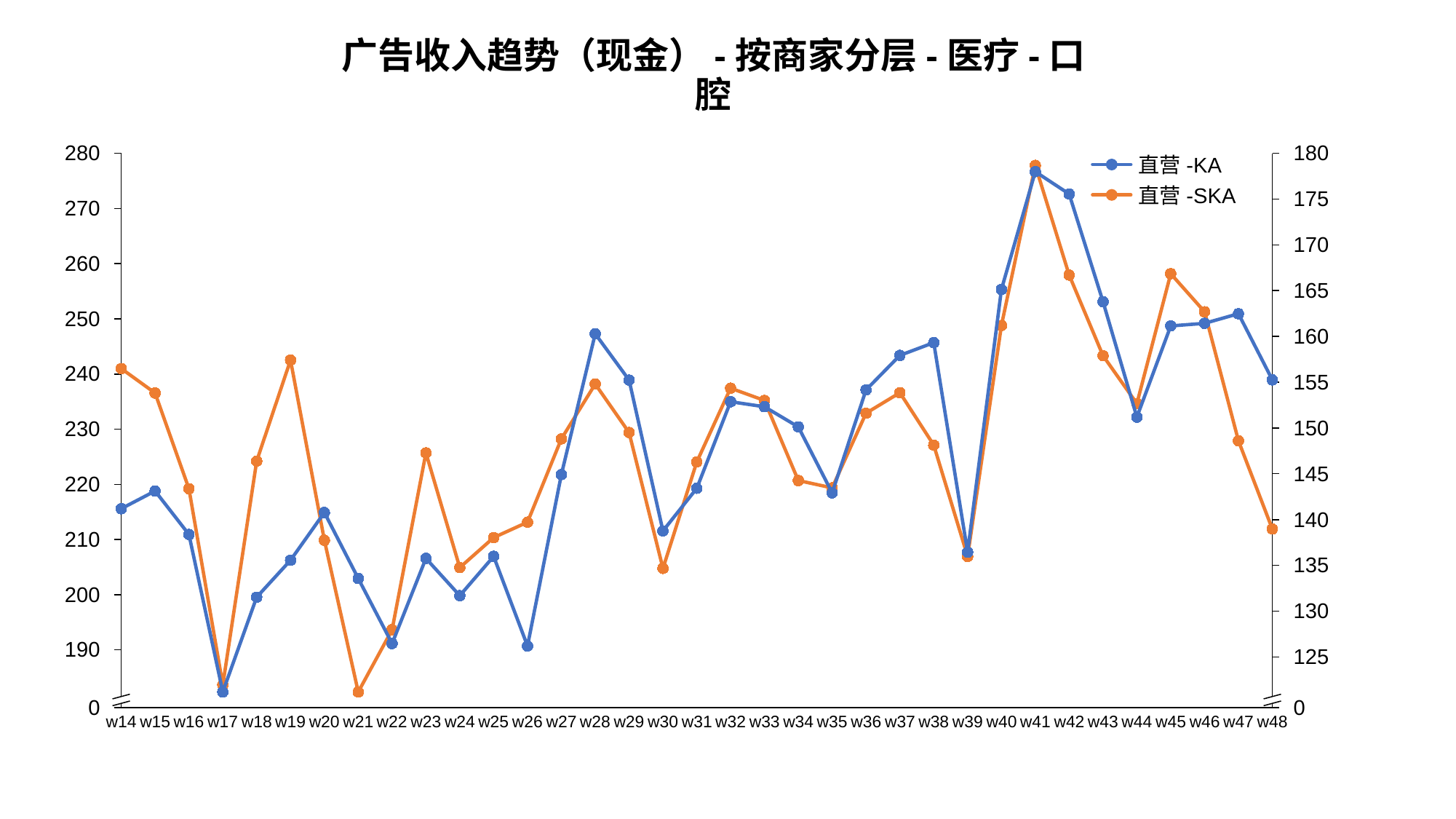

广告收入趋势（现金）-按商家分层-医疗-口腔
280
180

### Chart

| Category |  |  |
|---|---|---|
直营-KA

直营-SKA
175

270
170
260
165
250
160
240
155
150
230
145
220
140
210
135
200
130
190
125

0
0

w14
w15
w16
w17
w18
w19
w20
w21
w22
w23
w24
w25
w26
w27
w28
w29
w30
w31
w32
w33
w34
w35
w36
w37
w38
w39
w40
w41
w42
w43
w44
w45
w46
w47
w48